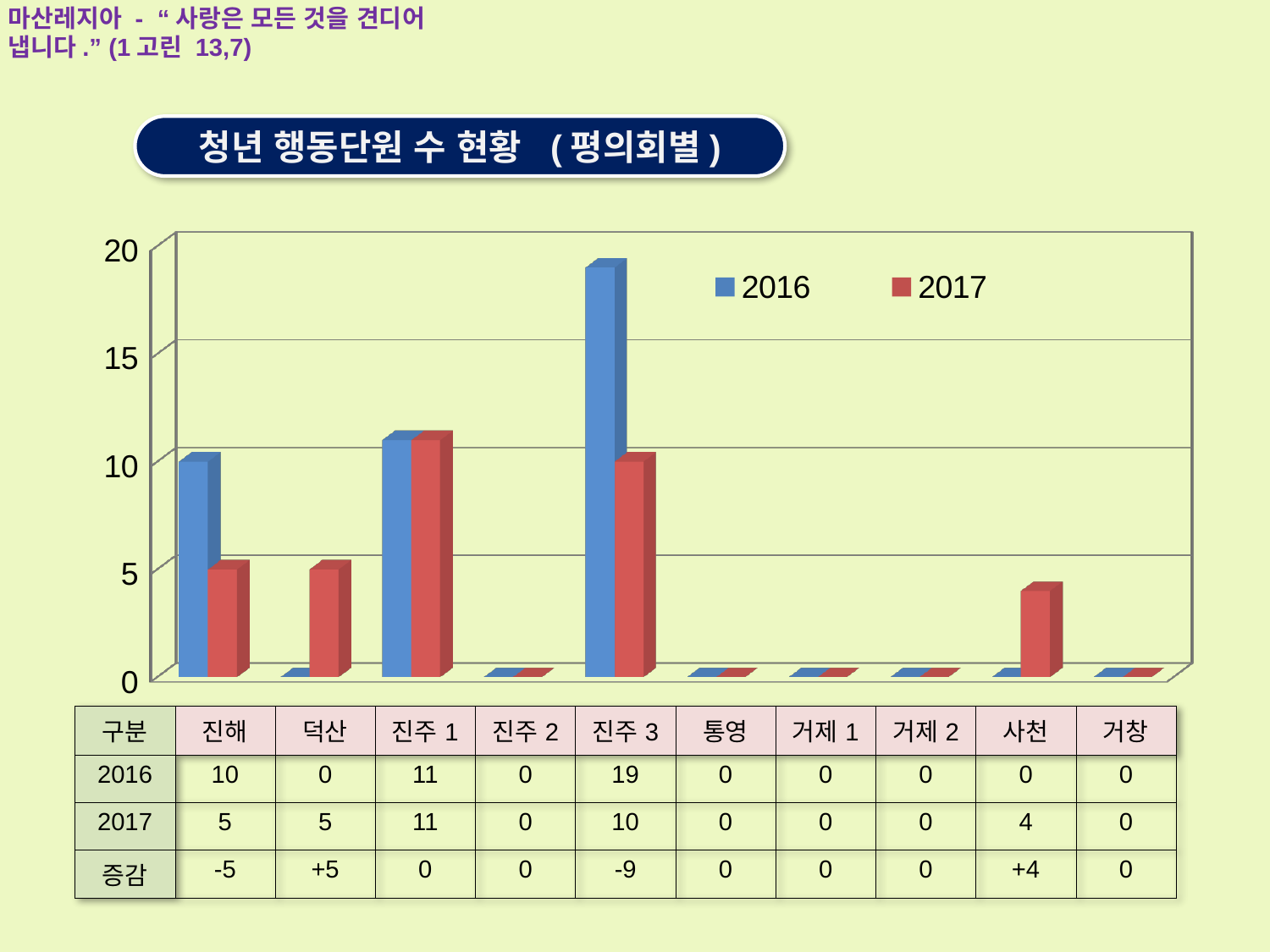

마산레지아 -  “사랑은 모든 것을 견디어 냅니다.” (1고린 13,7)
청년 행동단원 수 현황  (평의회별)

[unsupported chart]

| 구분 | 진해 | 덕산 | 진주1 | 진주2 | 진주3 | 통영 | 거제1 | 거제2 | 사천 | 거창 |
| --- | --- | --- | --- | --- | --- | --- | --- | --- | --- | --- |
| 2016 | 10 | 0 | 11 | 0 | 19 | 0 | 0 | 0 | 0 | 0 |
| 2017 | 5 | 5 | 11 | 0 | 10 | 0 | 0 | 0 | 4 | 0 |
| 증감 | -5 | +5 | 0 | 0 | -9 | 0 | 0 | 0 | +4 | 0 |